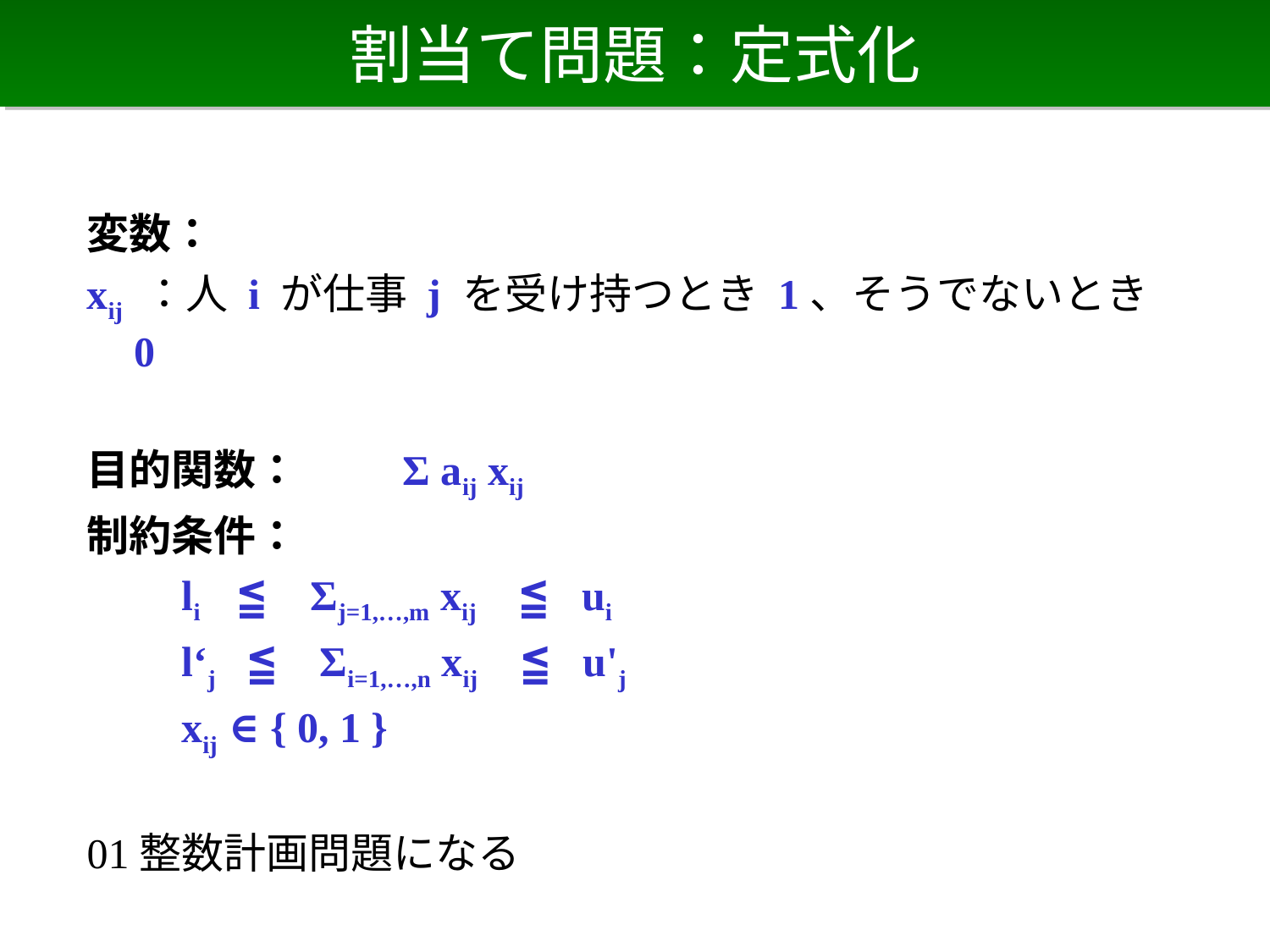

# 割当て問題：定式化
変数：
xij ：人 i が仕事 j を受け持つとき 1、そうでないとき 0

目的関数：　　 Σ aij xij
制約条件：
　　li      ≦    Σj=1,…,m xij    ≦   ui
　　l‘j     ≦    Σi=1,…,n xij    ≦   u'j
　　xij ∈ { 0, 1 }

01整数計画問題になる